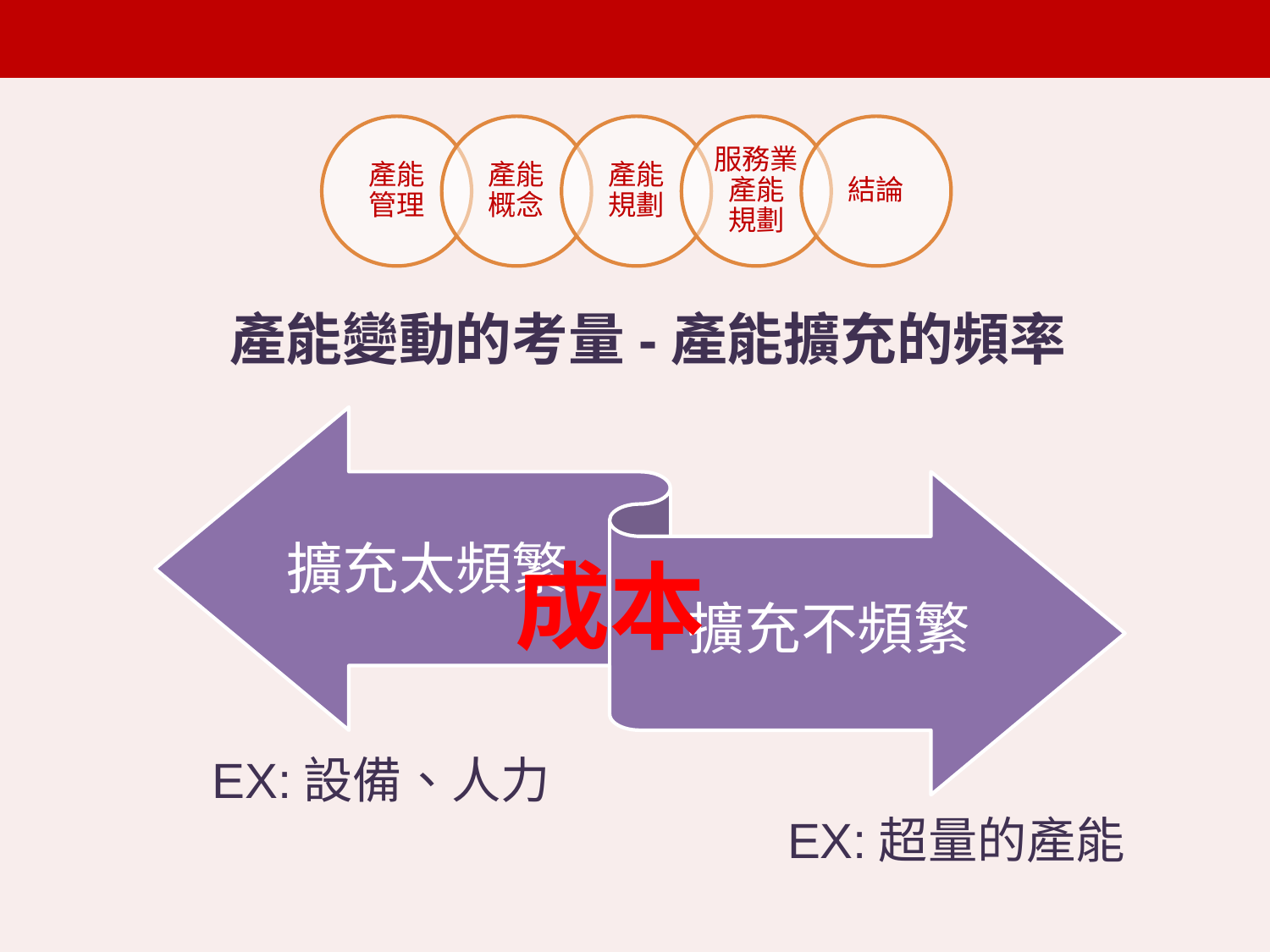

產能
管理
產能
概念
產能
規劃
服務業產能
規劃
結論
           產能變動的考量-產能擴充的頻率

擴充太頻繁
擴充不頻繁
成本
EX:設備、人力
EX:超量的產能